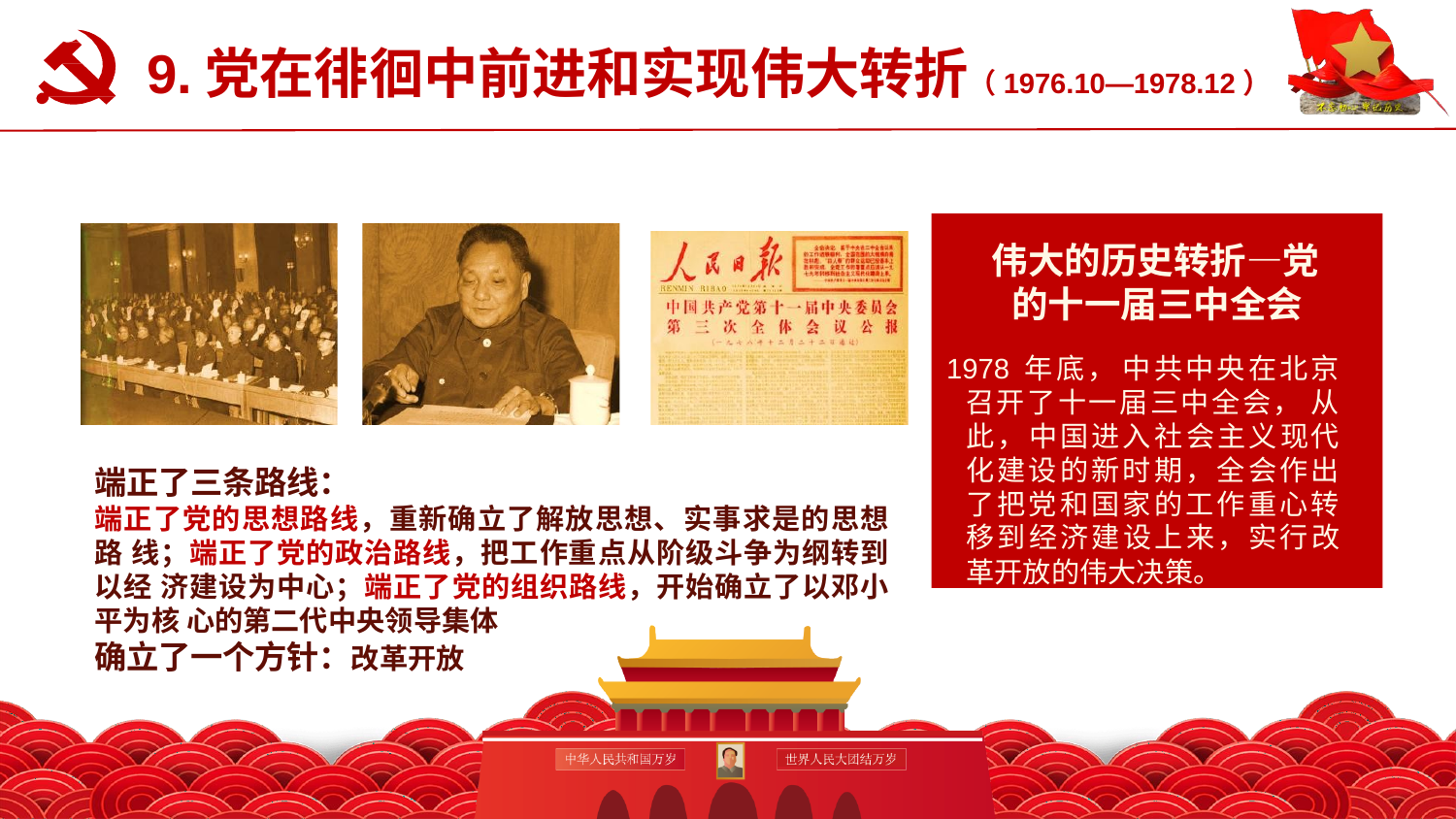

# 9.党在徘徊中前进和实现伟大转折（1976.10—1978.12）
认真学习党史新中国史

伟大的历史转折—党的十一届三中全会
1978 年底， 中共中央在北京召开了十一届三中全会， 从此，中国进入社会主义现代化建设的新时期，全会作出了把党和国家的工作重心转移到经济建设上来，实行改革开放的伟大决策。

端正了三条路线：
端正了党的思想路线，重新确立了解放思想、实事求是的思想路 线；端正了党的政治路线，把工作重点从阶级斗争为纲转到以经 济建设为中心；端正了党的组织路线，开始确立了以邓小平为核 心的第二代中央领导集体
确立了一个方针：改革开放